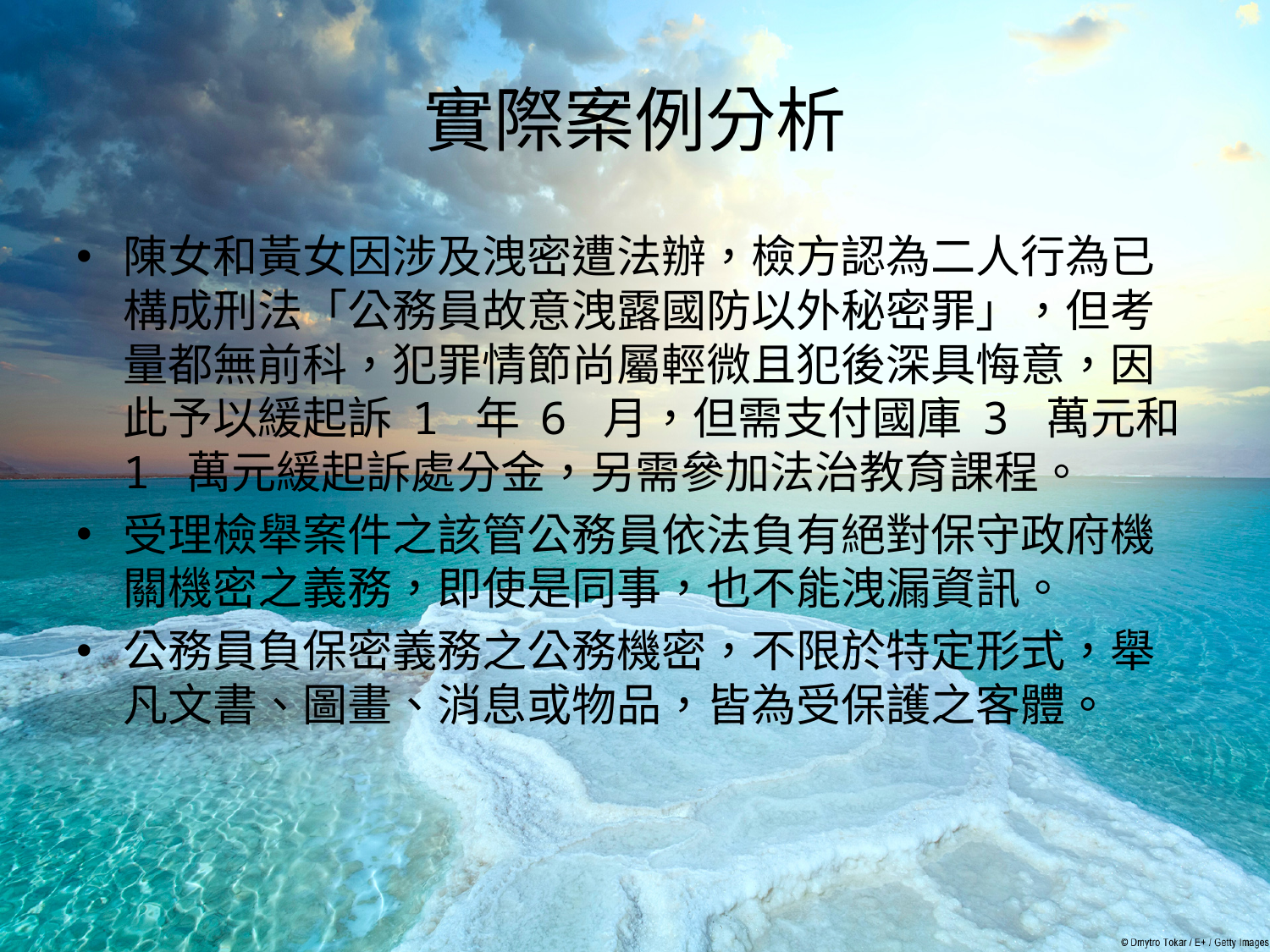

# 實際案例分析
陳女和黃女因涉及洩密遭法辦，檢方認為二人行為已構成刑法「公務員故意洩露國防以外秘密罪」，但考量都無前科，犯罪情節尚屬輕微且犯後深具悔意，因此予以緩起訴 1 年 6 月，但需支付國庫 3 萬元和 1 萬元緩起訴處分金，另需參加法治教育課程。
受理檢舉案件之該管公務員依法負有絕對保守政府機關機密之義務，即使是同事，也不能洩漏資訊。
公務員負保密義務之公務機密，不限於特定形式，舉凡文書、圖畫、消息或物品，皆為受保護之客體。